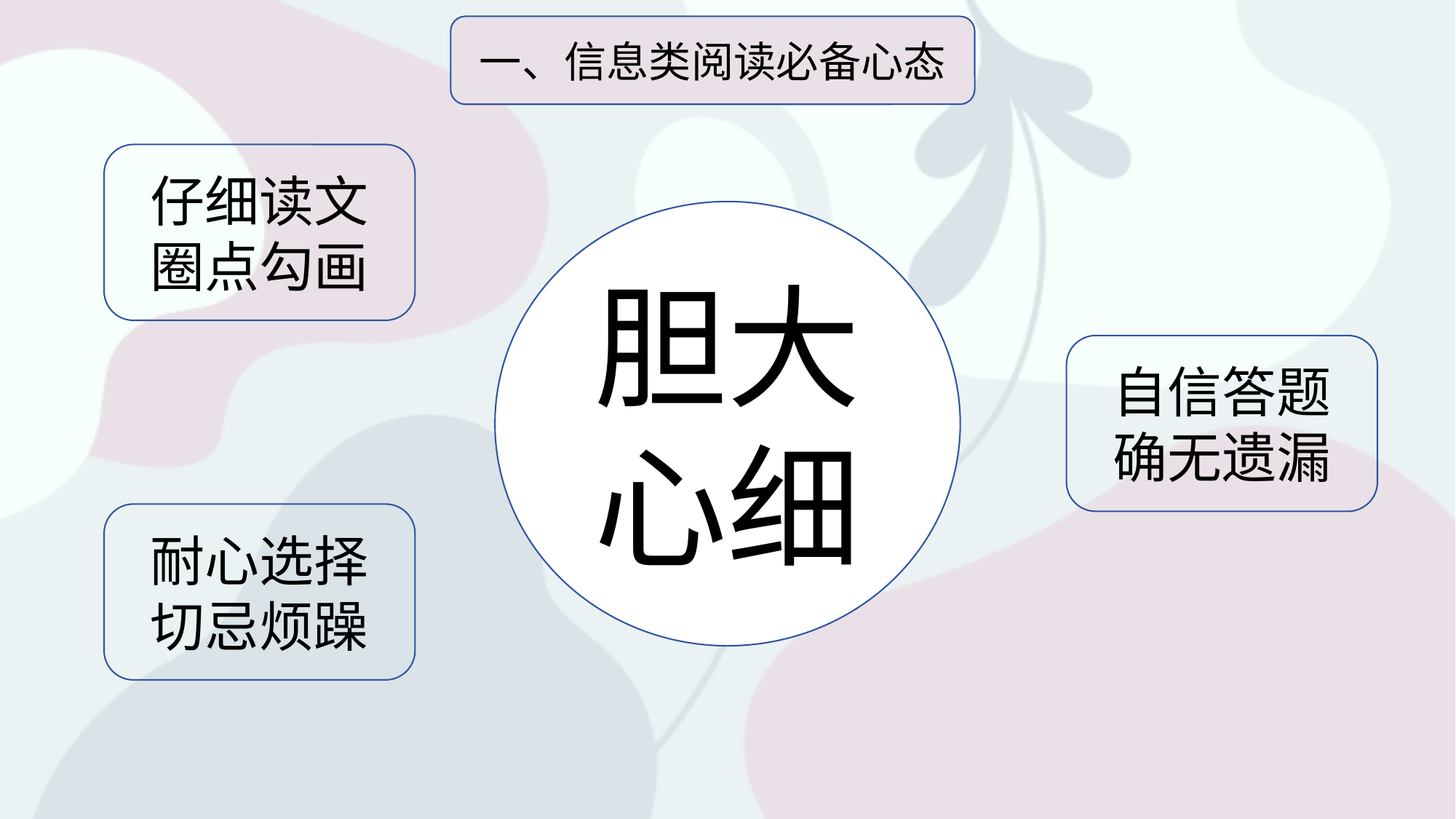

一、信息类阅读必备心态
仔细读文
圈点勾画
胆大心细
自信答题
确无遗漏
耐心选择
切忌烦躁